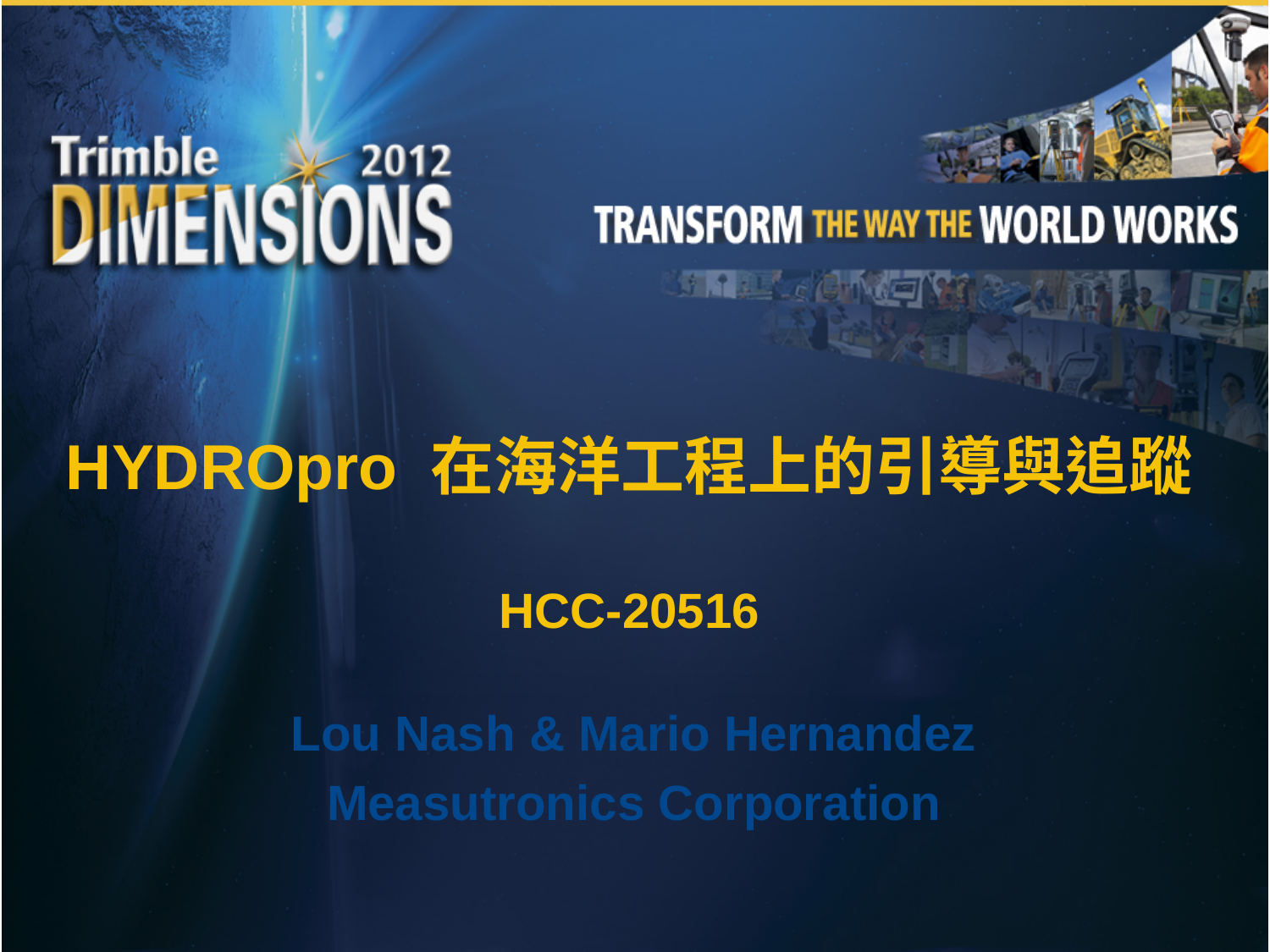

# HYDROpro 在海洋工程上的引導與追蹤 HCC-20516
Lou Nash & Mario Hernandez
Measutronics Corporation